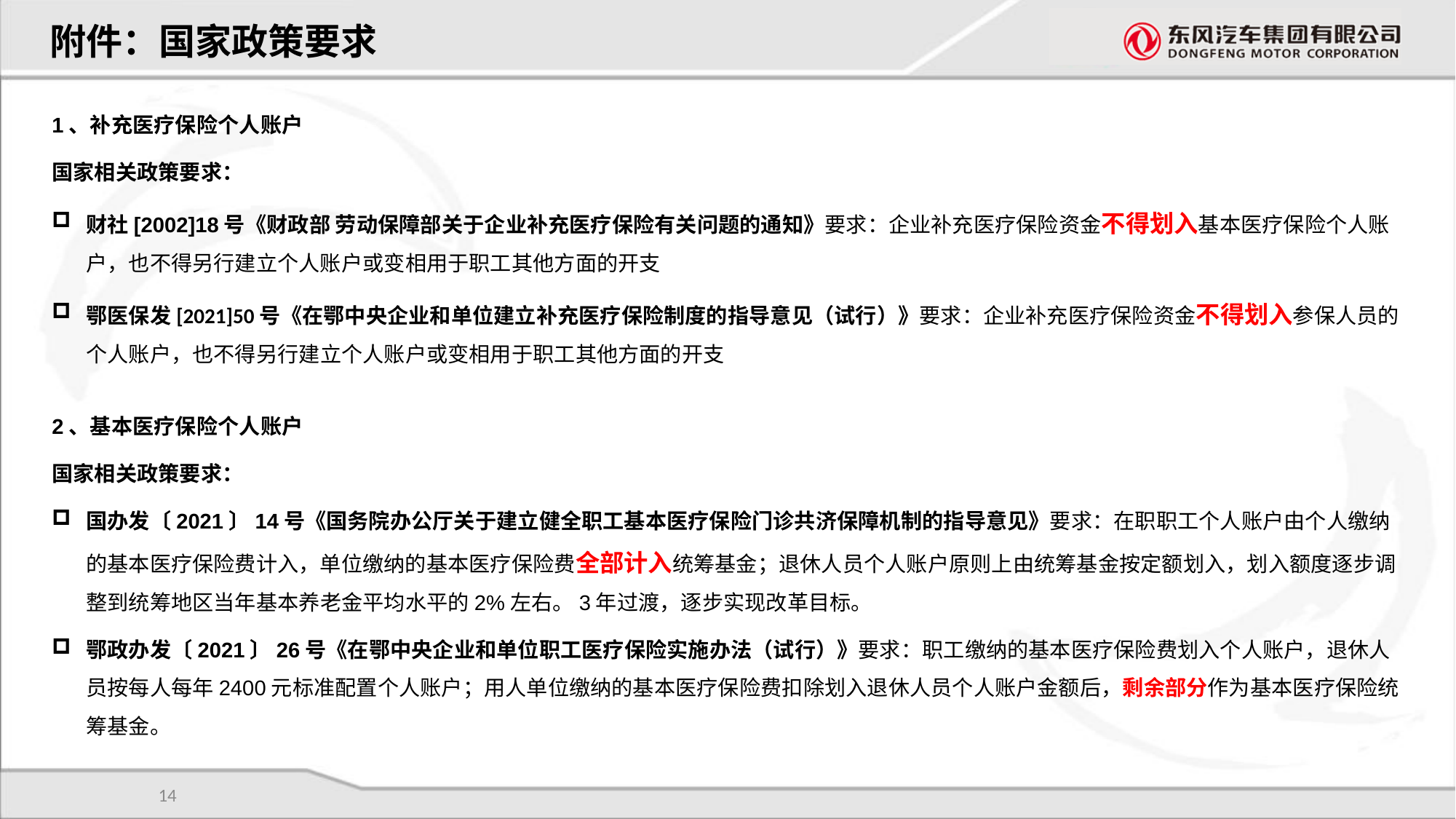

附件：国家政策要求
1、补充医疗保险个人账户
国家相关政策要求：
财社[2002]18号《财政部 劳动保障部关于企业补充医疗保险有关问题的通知》要求：企业补充医疗保险资金不得划入基本医疗保险个人账户，也不得另行建立个人账户或变相用于职工其他方面的开支
鄂医保发[2021]50号《在鄂中央企业和单位建立补充医疗保险制度的指导意见（试行）》要求：企业补充医疗保险资金不得划入参保人员的个人账户，也不得另行建立个人账户或变相用于职工其他方面的开支
2、基本医疗保险个人账户
国家相关政策要求：
国办发〔2021〕14号《国务院办公厅关于建立健全职工基本医疗保险门诊共济保障机制的指导意见》要求：在职职工个人账户由个人缴纳的基本医疗保险费计入，单位缴纳的基本医疗保险费全部计入统筹基金；退休人员个人账户原则上由统筹基金按定额划入，划入额度逐步调整到统筹地区当年基本养老金平均水平的2%左右。3年过渡，逐步实现改革目标。
鄂政办发〔2021〕26号《在鄂中央企业和单位职工医疗保险实施办法（试行）》要求：职工缴纳的基本医疗保险费划入个人账户，退休人员按每人每年2400元标准配置个人账户；用人单位缴纳的基本医疗保险费扣除划入退休人员个人账户金额后，剩余部分作为基本医疗保险统筹基金。